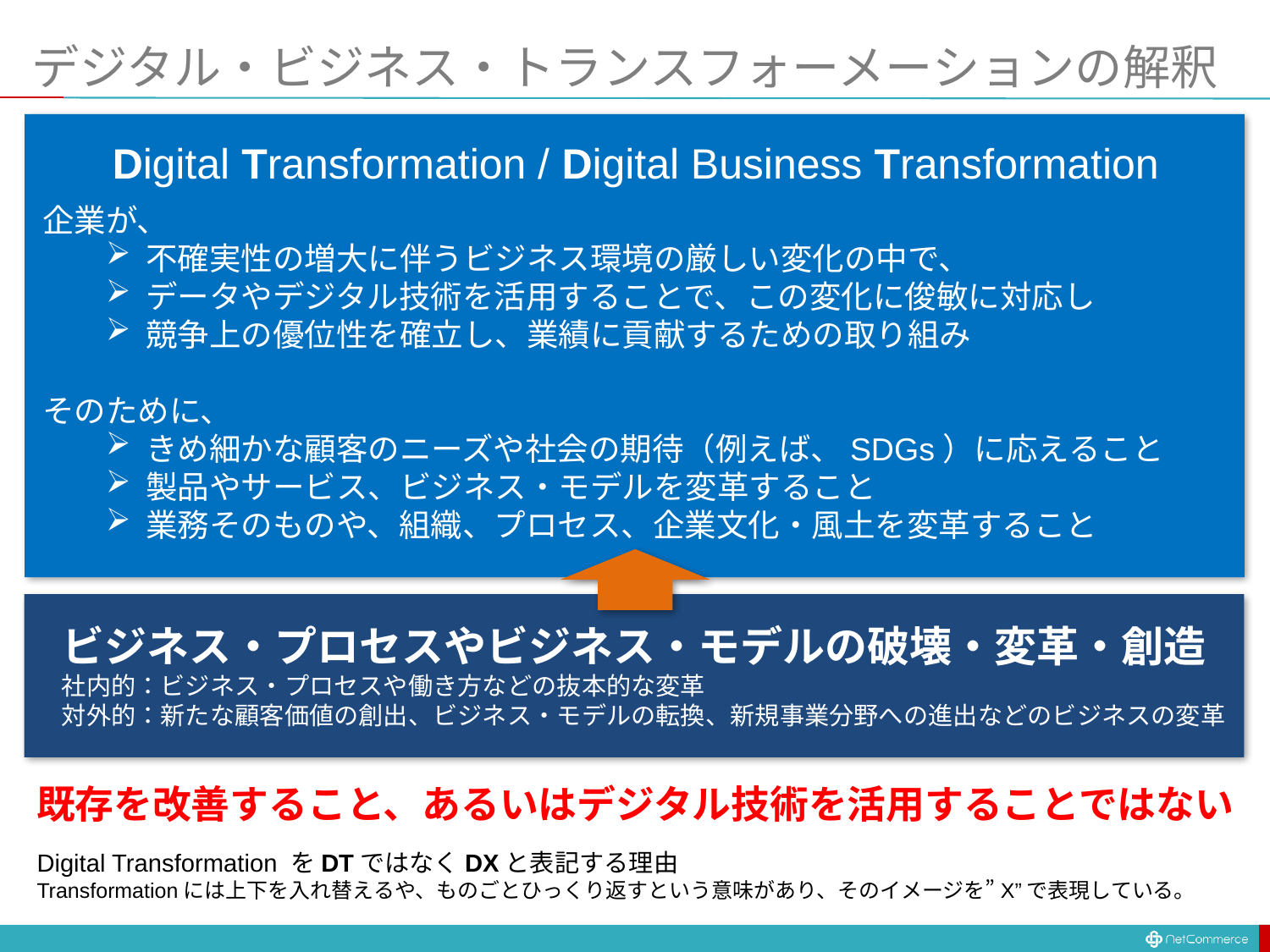

# デジタル・ビジネス・トランスフォーメーションの解釈

Digital Transformation / Digital Business Transformation
企業が、
不確実性の増大に伴うビジネス環境の厳しい変化の中で、
データやデジタル技術を活用することで、この変化に俊敏に対応し
競争上の優位性を確立し、業績に貢献するための取り組み

そのために、
きめ細かな顧客のニーズや社会の期待（例えば、SDGs）に応えること
製品やサービス、ビジネス・モデルを変革すること
業務そのものや、組織、プロセス、企業文化・風土を変革すること

ビジネス・プロセスやビジネス・モデルの破壊・変革・創造
　社内的：ビジネス・プロセスや働き方などの抜本的な変革
　対外的：新たな顧客価値の創出、ビジネス・モデルの転換、新規事業分野への進出などのビジネスの変革
既存を改善すること、あるいはデジタル技術を活用することではない
Digital Transformation をDTではなくDXと表記する理由
Transformationには上下を入れ替えるや、ものごとひっくり返すという意味があり、そのイメージを”X”で表現している。